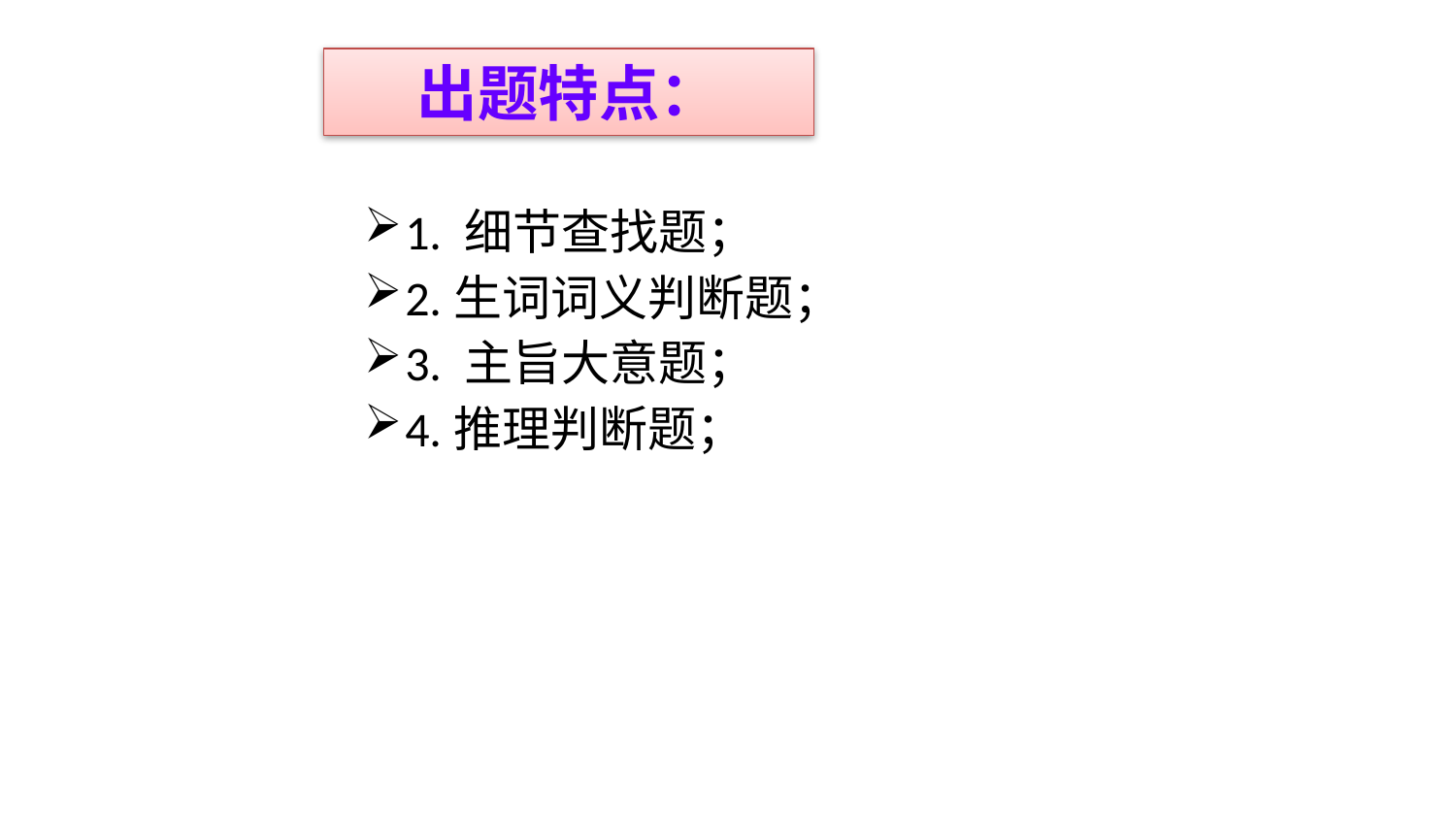

出题特点：
1. 细节查找题；
2.生词词义判断题；
3. 主旨大意题；
4.推理判断题；